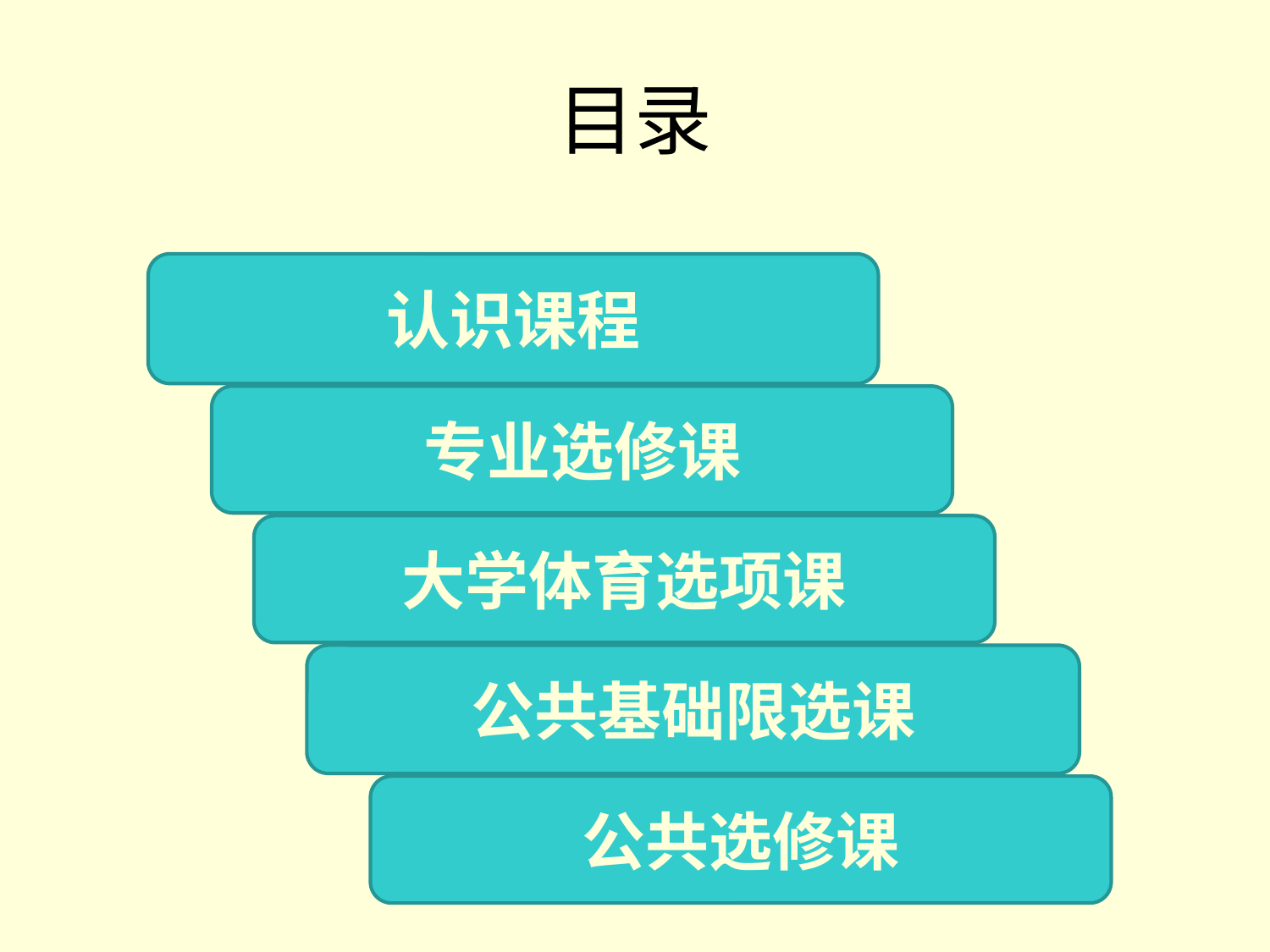

# 目录
认识课程
专业选修课
大学体育选项课
公共基础限选课
公共选修课